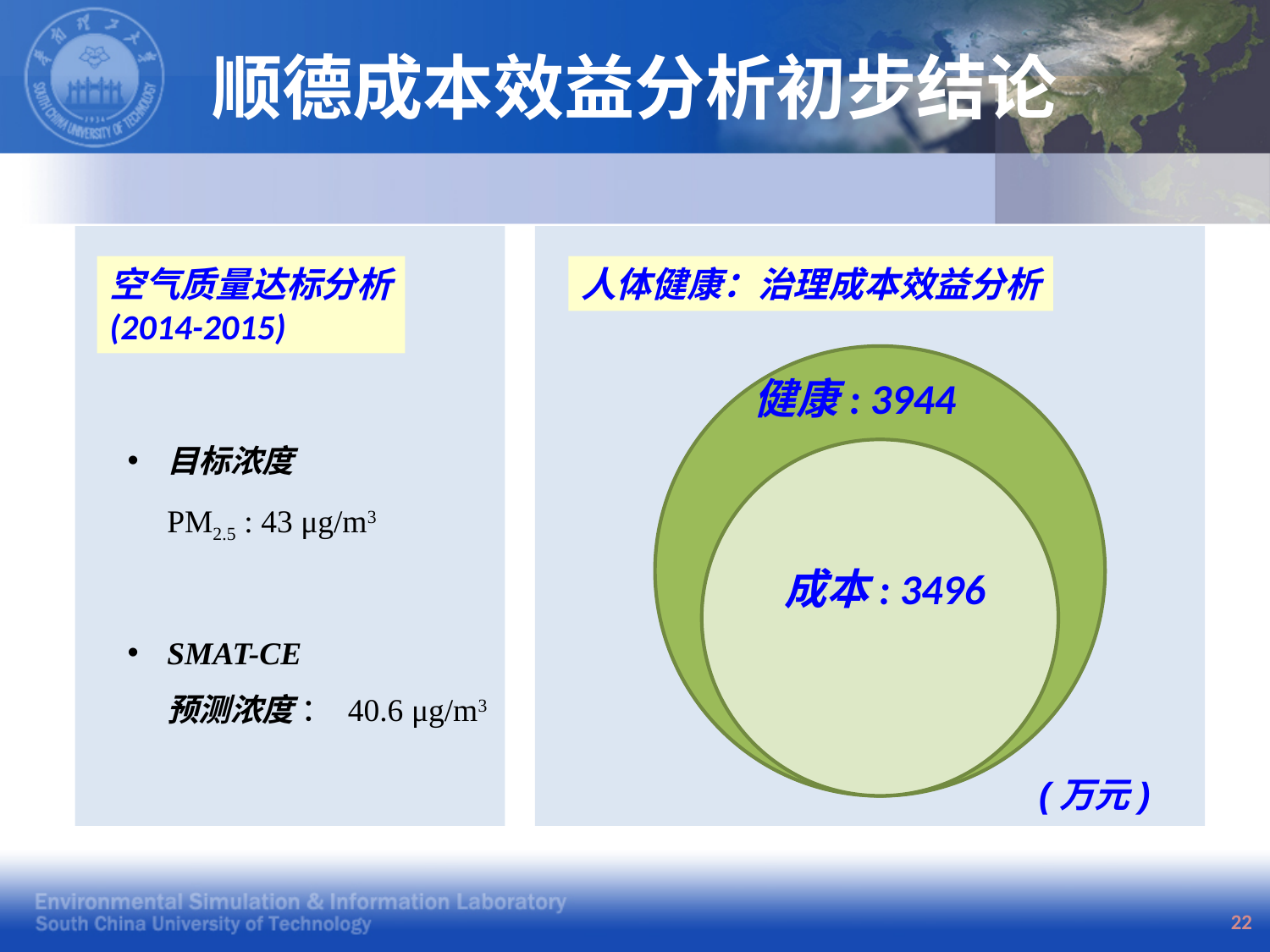

# 顺德成本效益分析初步结论

空气质量达标分析
(2014-2015)
人体健康：治理成本效益分析

健康: 3944
成本: 3496
(万元)
目标浓度
PM2.5 : 43 μg/m3
SMAT-CE
预测浓度 ： 40.6 μg/m3
22